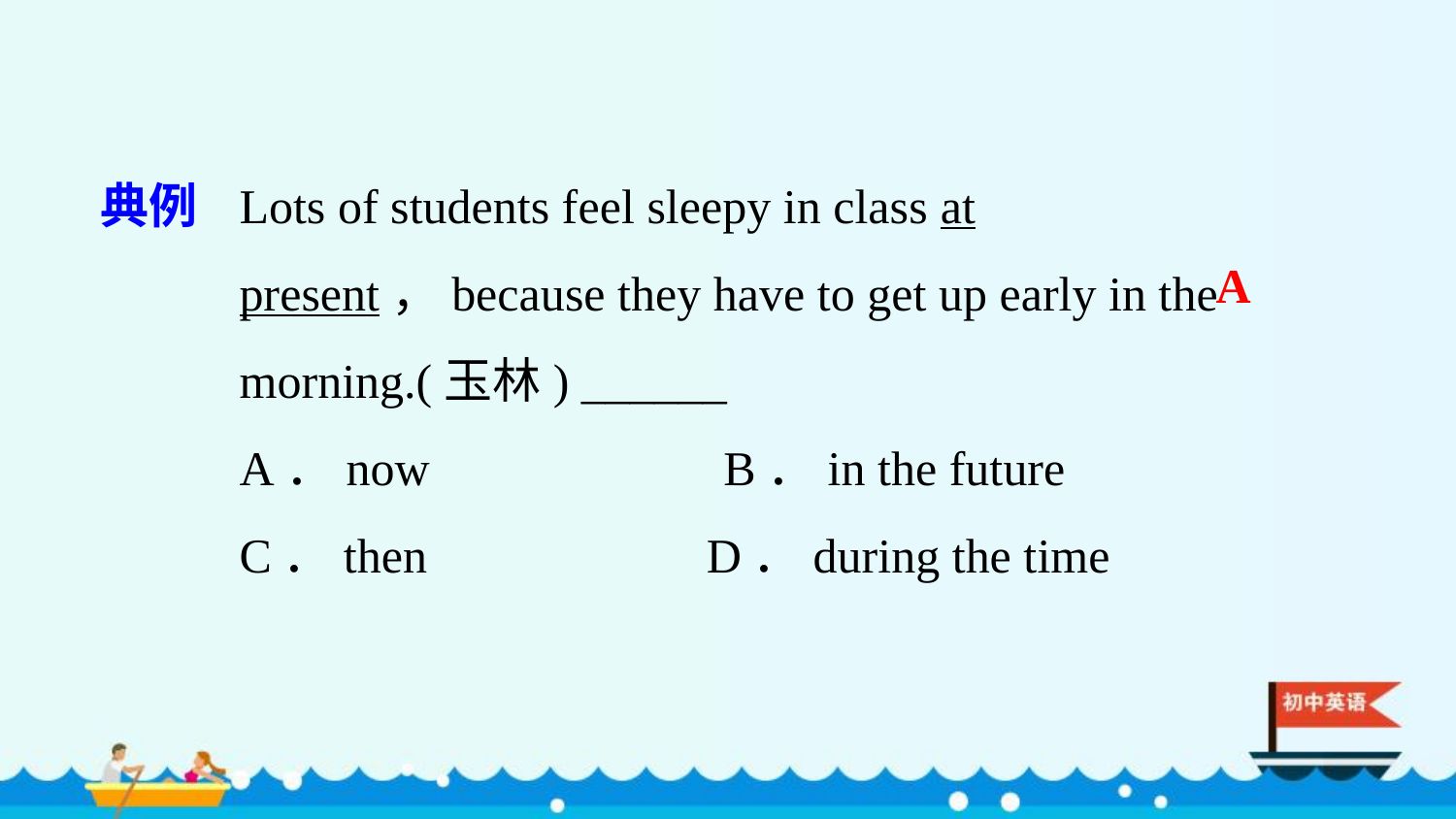

Lots of students feel sleepy in class at present，because they have to get up early in the morning.(玉林) ______
A．now　　　　       B．in the future
C．then                       D．during the time
典例
A